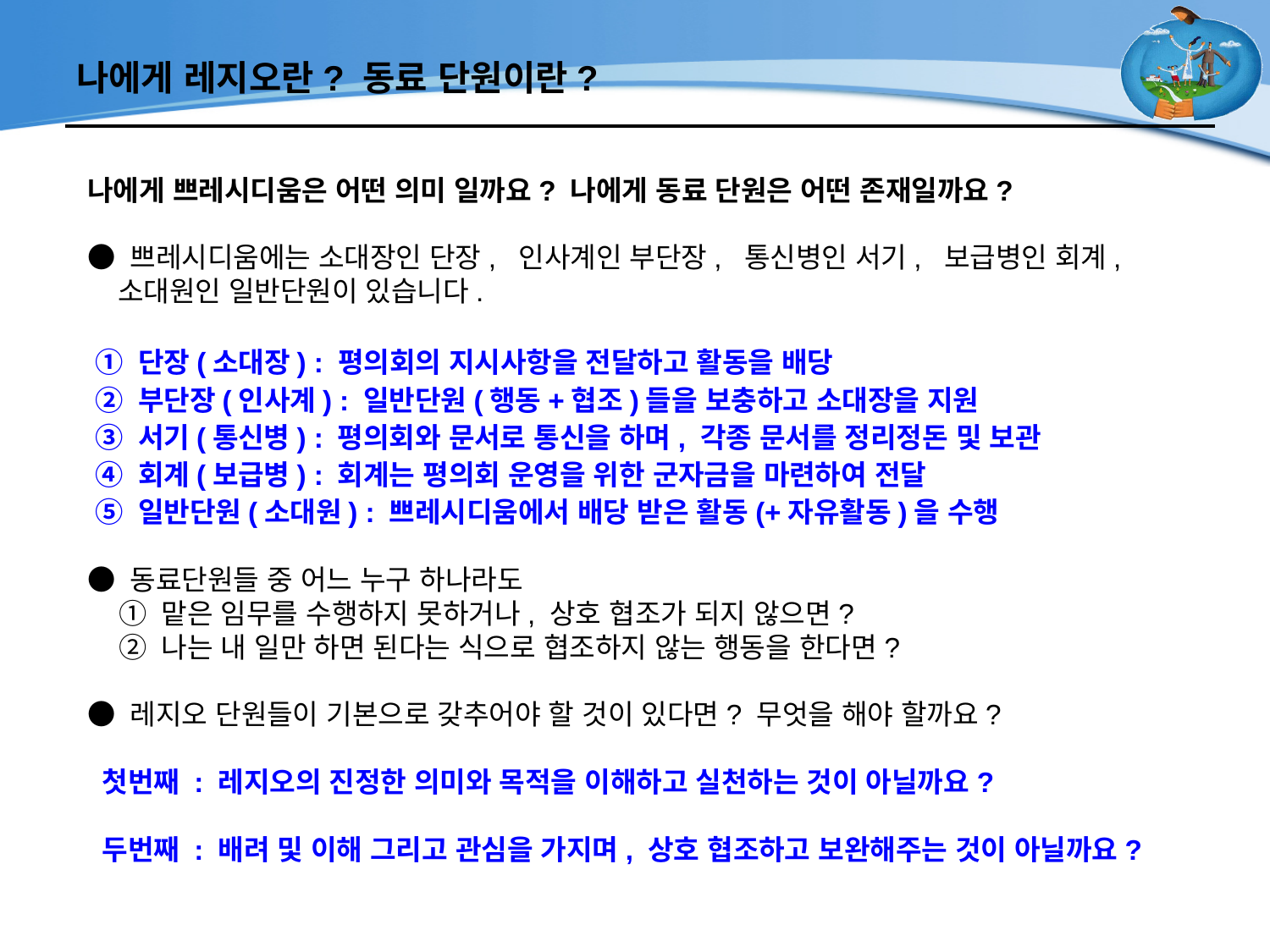

# 나에게 레지오란? 동료 단원이란?
나에게 쁘레시디움은 어떤 의미 일까요? 나에게 동료 단원은 어떤 존재일까요?

● 쁘레시디움에는 소대장인 단장,  인사계인 부단장,  통신병인 서기,  보급병인 회계,
   소대원인 일반단원이 있습니다.

 ① 단장(소대장) : 평의회의 지시사항을 전달하고 활동을 배당
 ② 부단장(인사계) : 일반단원(행동+협조)들을 보충하고 소대장을 지원
 ③ 서기(통신병) : 평의회와 문서로 통신을 하며, 각종 문서를 정리정돈 및 보관
 ④ 회계(보급병) : 회계는 평의회 운영을 위한 군자금을 마련하여 전달
 ⑤ 일반단원(소대원) : 쁘레시디움에서 배당 받은 활동(+자유활동)을 수행

● 동료단원들 중 어느 누구 하나라도
    ① 맡은 임무를 수행하지 못하거나, 상호 협조가 되지 않으면?
    ② 나는 내 일만 하면 된다는 식으로 협조하지 않는 행동을 한다면?

● 레지오 단원들이 기본으로 갖추어야 할 것이 있다면? 무엇을 해야 할까요?

 첫번째 : 레지오의 진정한 의미와 목적을 이해하고 실천하는 것이 아닐까요?

 두번째 : 배려 및 이해 그리고 관심을 가지며, 상호 협조하고 보완해주는 것이 아닐까요?